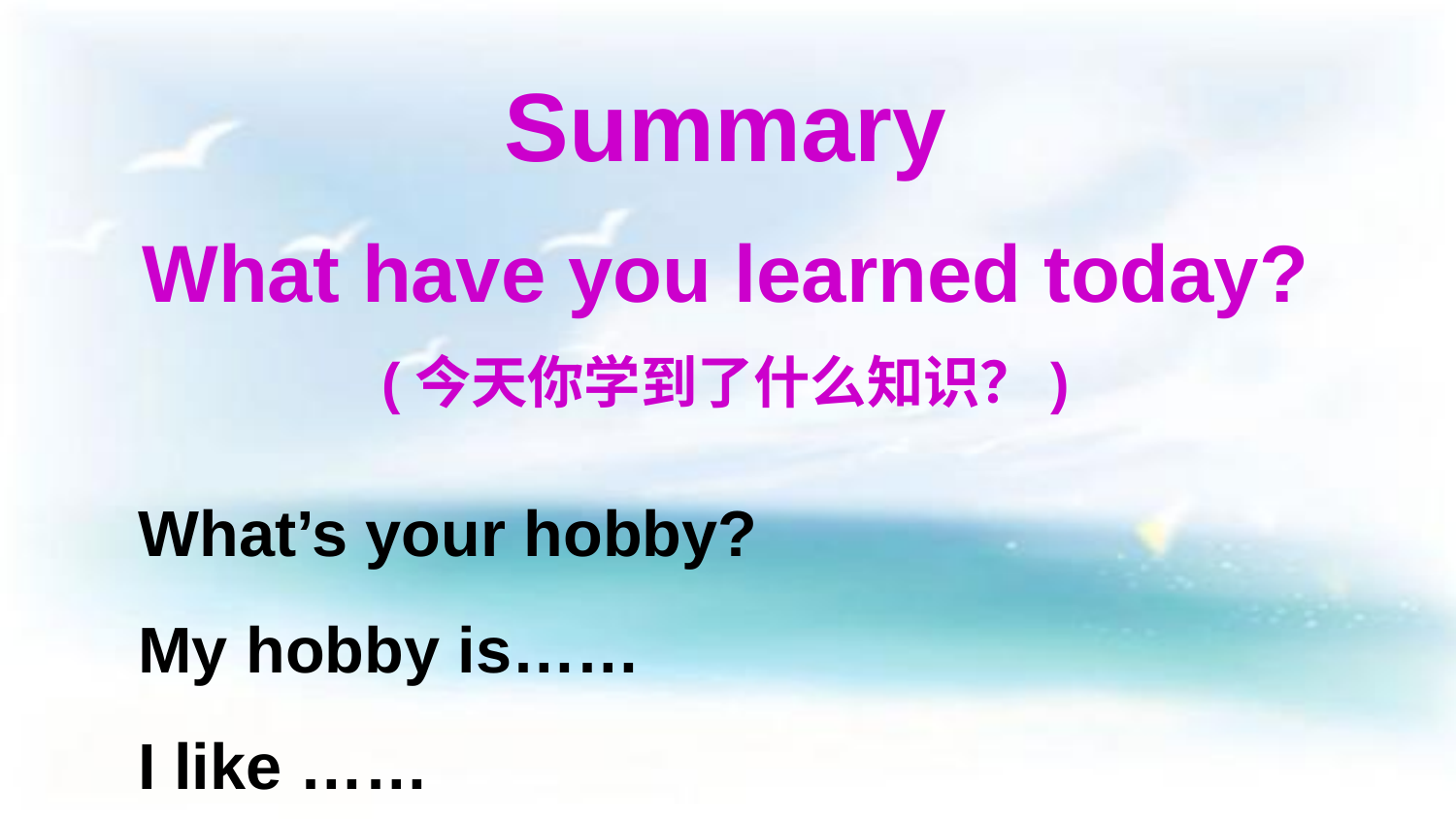

Summary
What have you learned today?
(今天你学到了什么知识？)

What’s your hobby?
My hobby is……
I like ……